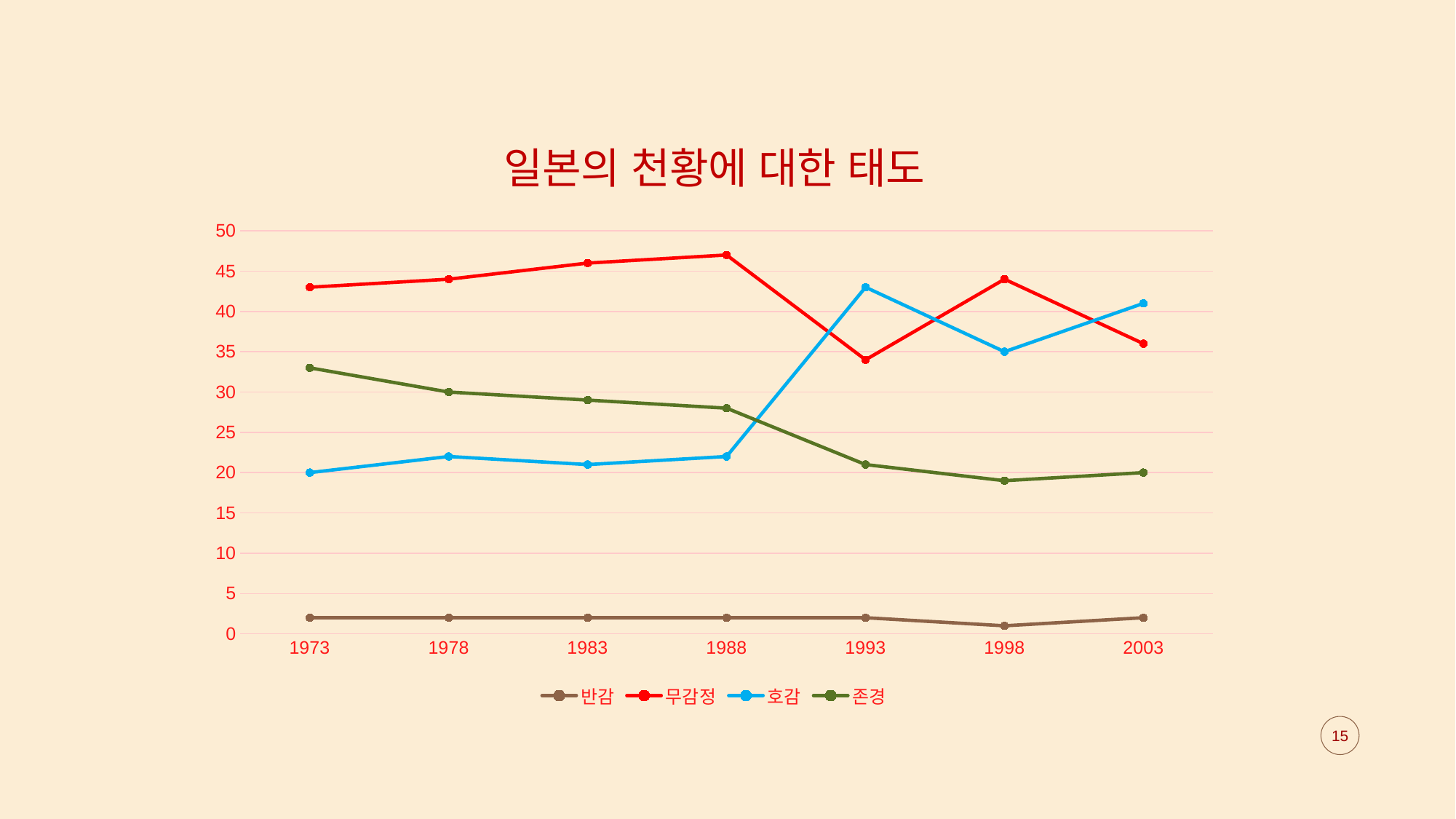

### Chart: 일본의 천황에 대한 태도

| Category | 반감 | 무감정 | 호감 | 존경 |
|---|---|---|---|---|
| 1973 | 2.0 | 43.0 | 20.0 | 33.0 |
| 1978 | 2.0 | 44.0 | 22.0 | 30.0 |
| 1983 | 2.0 | 46.0 | 21.0 | 29.0 |
| 1988 | 2.0 | 47.0 | 22.0 | 28.0 |
| 1993 | 2.0 | 34.0 | 43.0 | 21.0 |
| 1998 | 1.0 | 44.0 | 35.0 | 19.0 |
| 2003 | 2.0 | 36.0 | 41.0 | 20.0 |
15